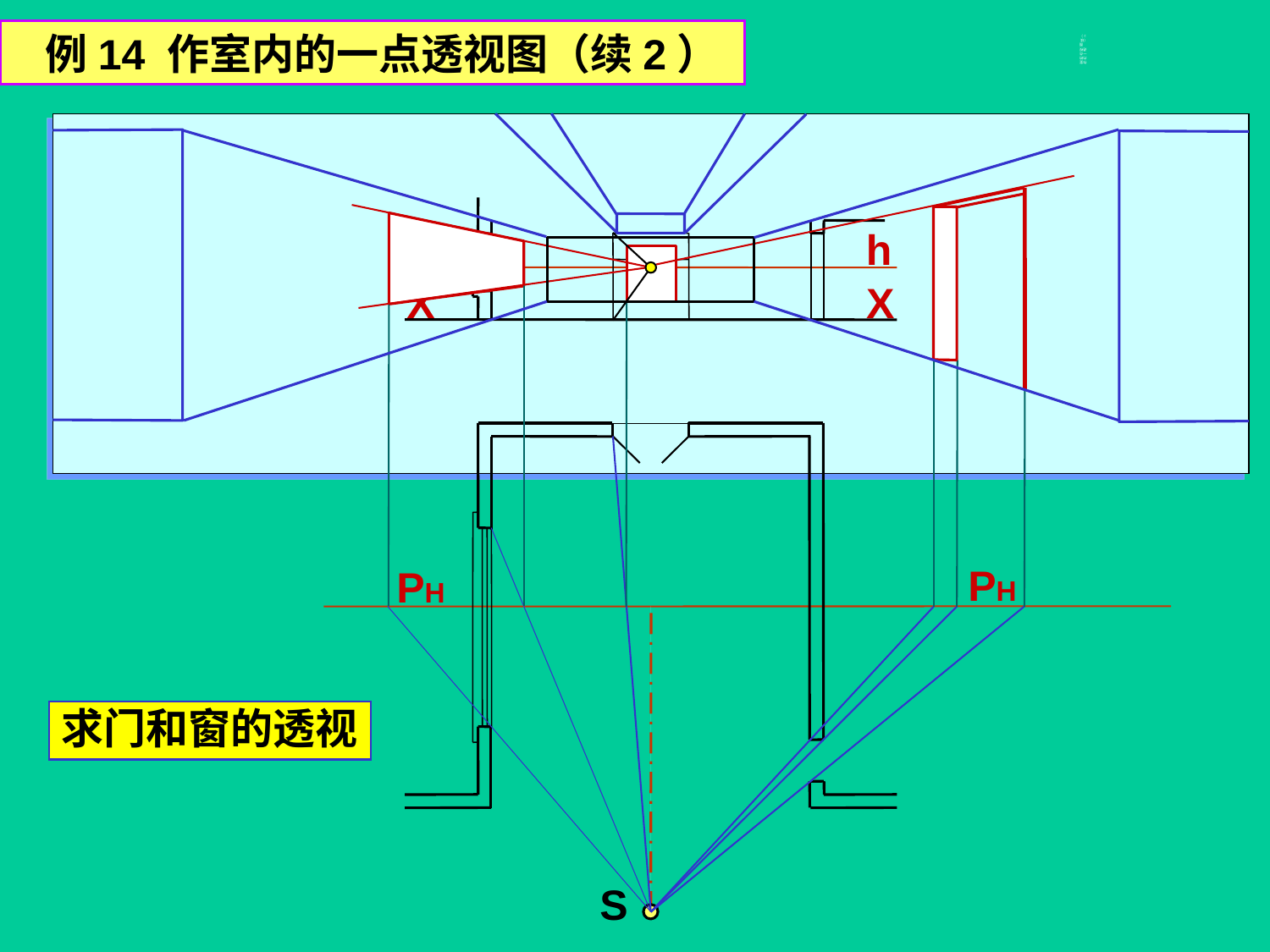

例14 作室内的一点透视图（续2）
# 作室内的一点透视图（续2）

h
h

X
X

S

PH
PH

求门和窗的透视